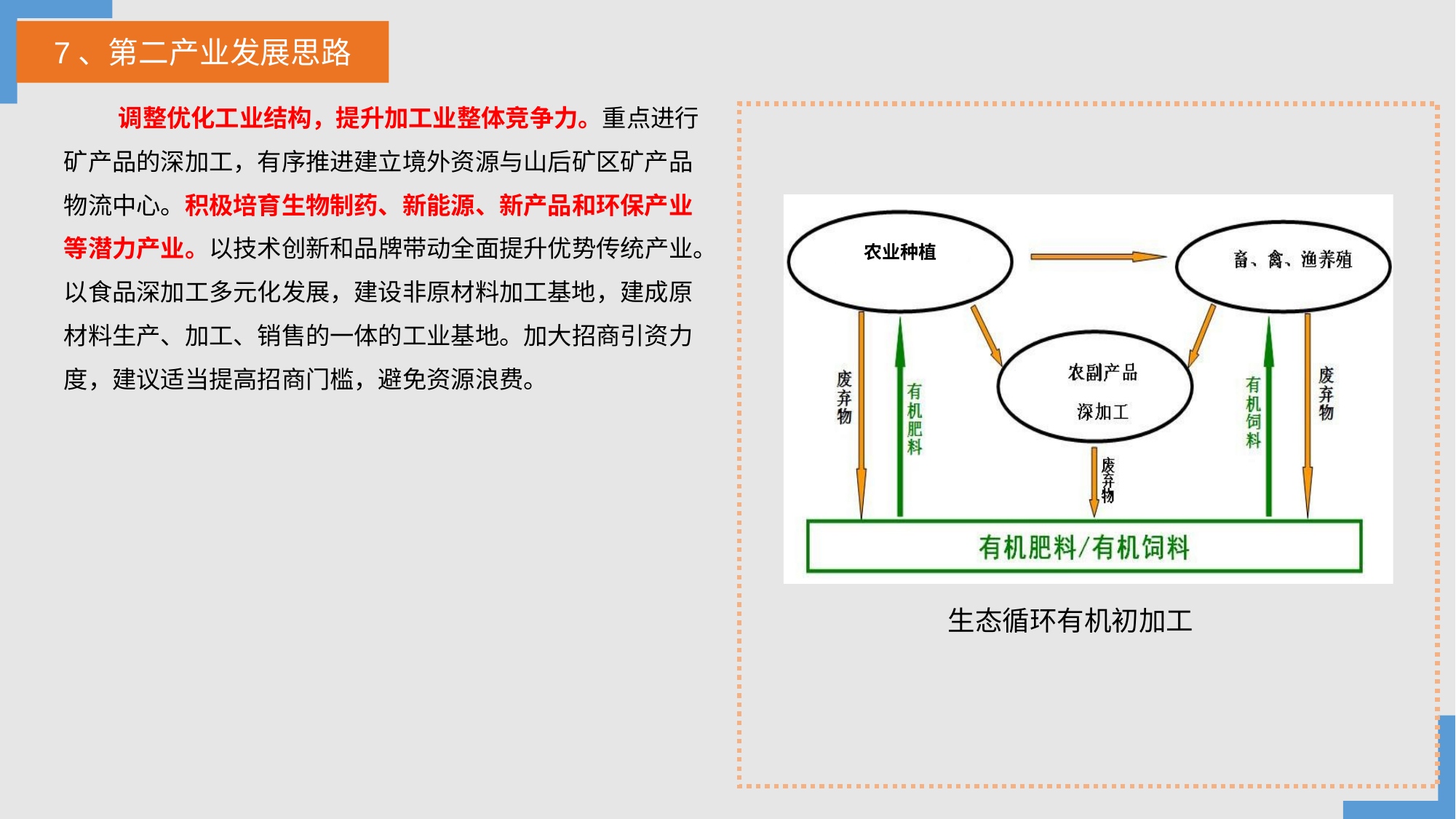

7、第二产业发展思路
调整优化工业结构，提升加工业整体竞争力。重点进行矿产品的深加工，有序推进建立境外资源与山后矿区矿产品物流中心。积极培育生物制药、新能源、新产品和环保产业等潜力产业。以技术创新和品牌带动全面提升优势传统产业。以食品深加工多元化发展，建设非原材料加工基地，建成原材料生产、加工、销售的一体的工业基地。加大招商引资力度，建议适当提高招商门槛，避免资源浪费。

农业种植
生态循环有机初加工